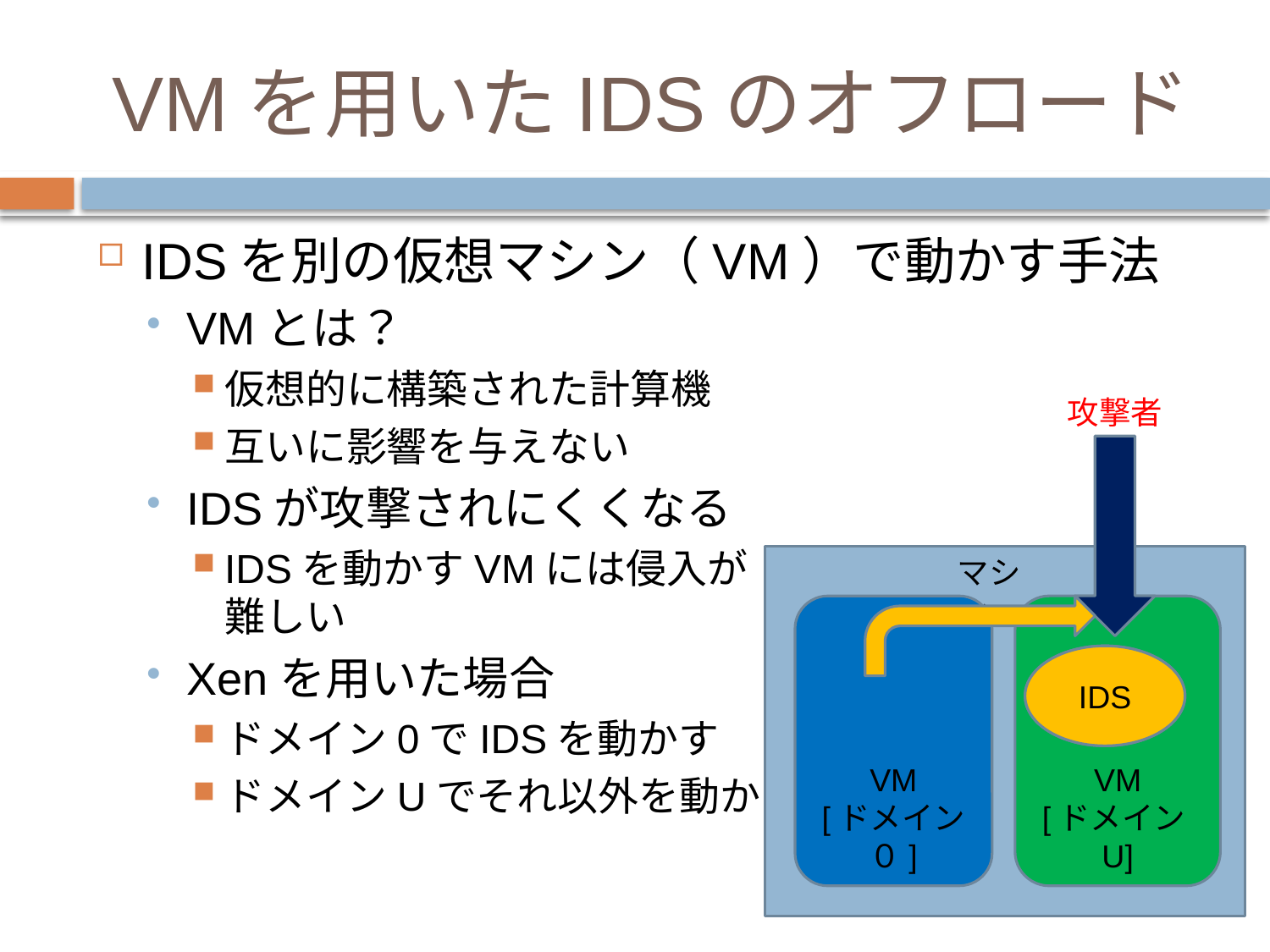

# VMを用いたIDSのオフロード
IDSを別の仮想マシン（VM）で動かす手法
VMとは？
仮想的に構築された計算機
互いに影響を与えない
IDSが攻撃されにくくなる
IDSを動かすVMには侵入が
難しい
Xenを用いた場合
ドメイン0でIDSを動かす
ドメインUでそれ以外を動かす
攻撃者

マシン

VM
[ドメイン０]

VM
[ドメインU]
IDS
IDS